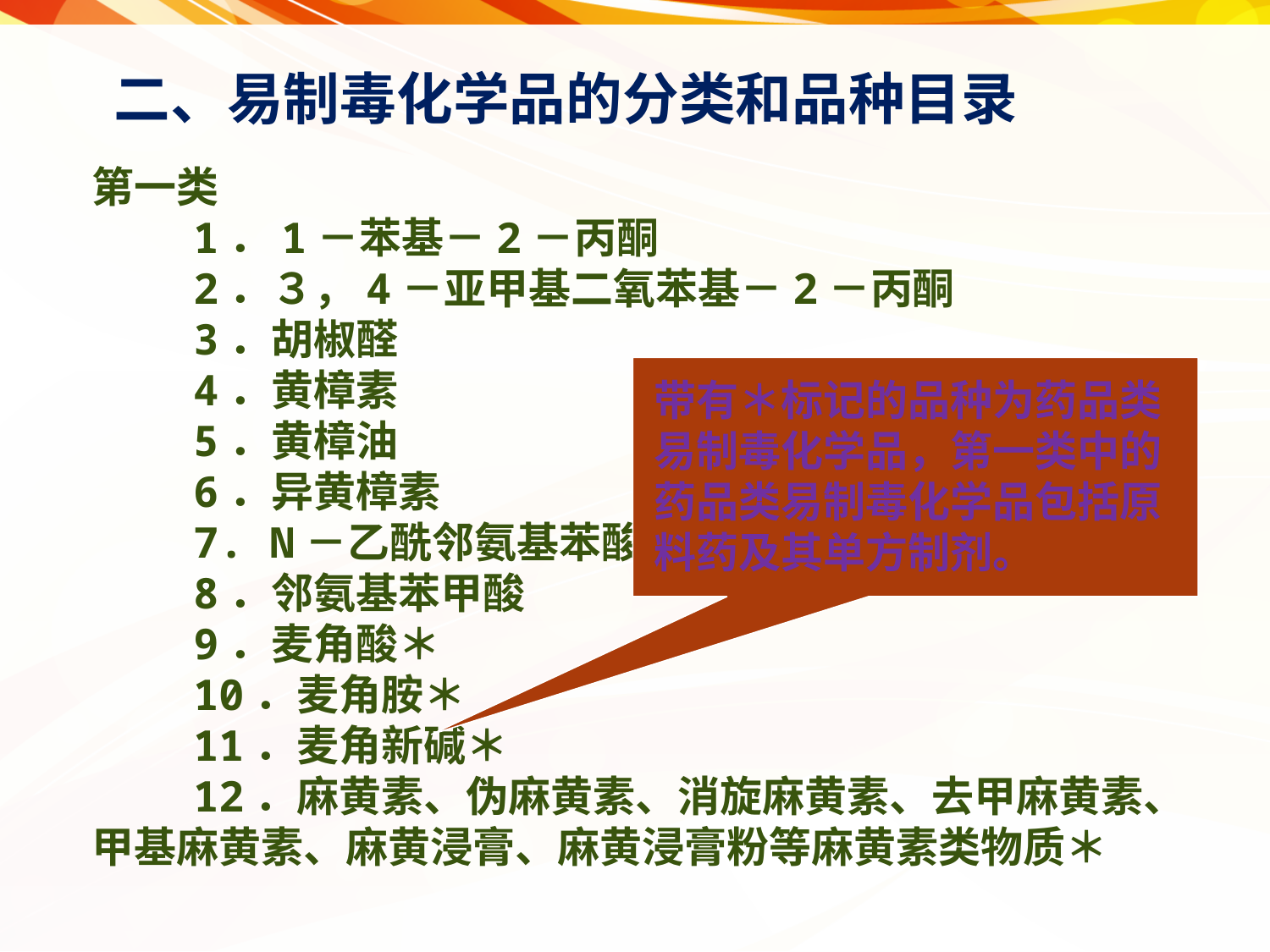

二、易制毒化学品的分类和品种目录
第一类
    1．1－苯基－2－丙酮
    2．３，4－亚甲基二氧苯基－2－丙酮
    3．胡椒醛
    4．黄樟素
    5．黄樟油
    6．异黄樟素
    7. N－乙酰邻氨基苯酸
    8．邻氨基苯甲酸
    9．麦角酸＊
    10．麦角胺＊
    11．麦角新碱＊
    12．麻黄素、伪麻黄素、消旋麻黄素、去甲麻黄素、甲基麻黄素、麻黄浸膏、麻黄浸膏粉等麻黄素类物质＊

带有＊标记的品种为药品类易制毒化学品，第一类中的药品类易制毒化学品包括原料药及其单方制剂。